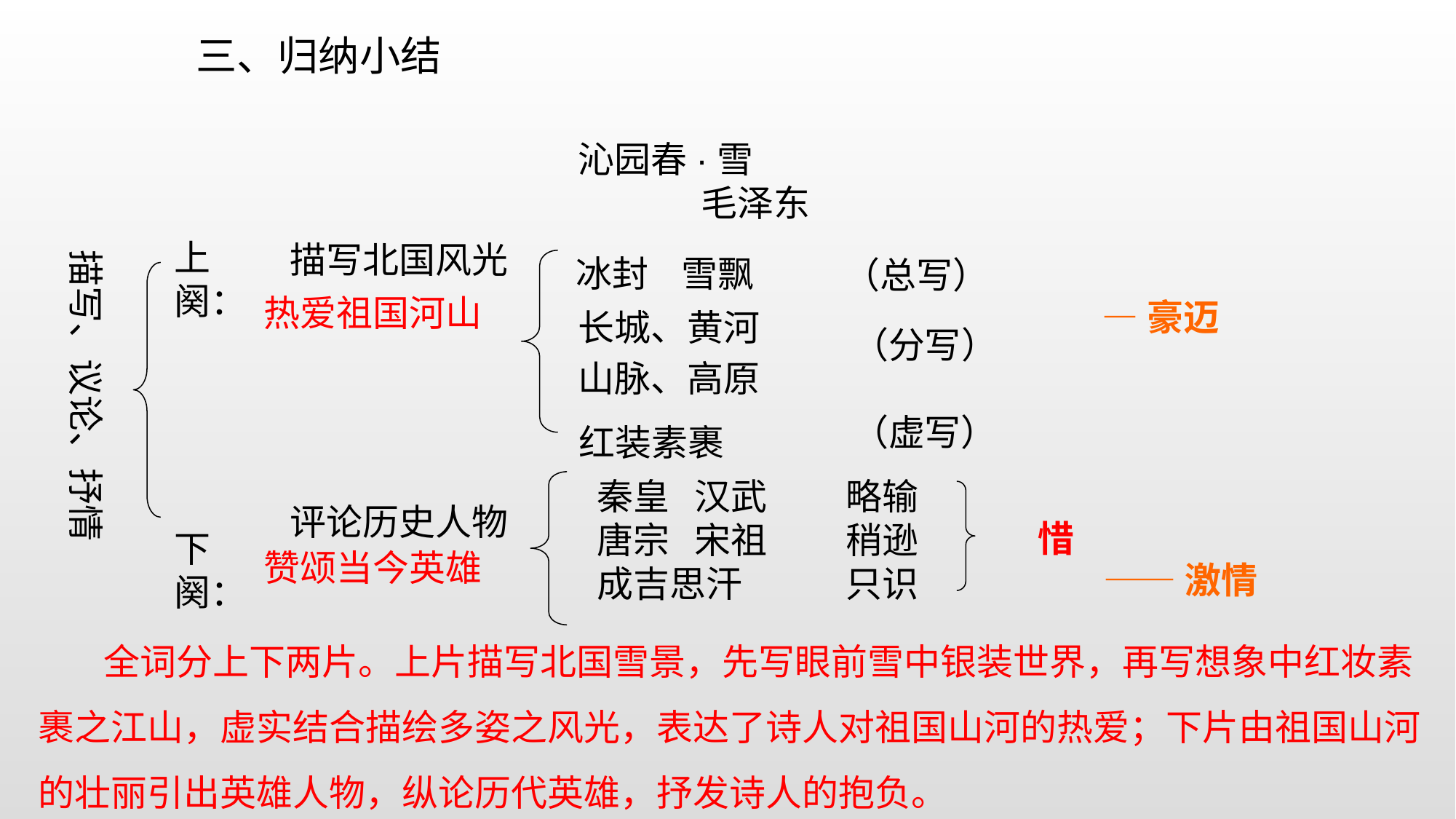

三、归纳小结

沁园春·雪
            毛泽东
上阕：

下阕：
描写北国风光

评论历史人物
描写、议论、抒情
冰封    雪飘
  （总写）

热爱祖国河山
 —豪迈
长城、黄河
山脉、高原
（分写）

（虚写）
红装素裹
略输
稍逊
只识
秦皇   汉武
唐宗   宋祖
成吉思汗

惜
赞颂当今英雄
——激情
       全词分上下两片。上片描写北国雪景，先写眼前雪中银装世界，再写想象中红妆素裹之江山，虚实结合描绘多姿之风光，表达了诗人对祖国山河的热爱；下片由祖国山河的壮丽引出英雄人物，纵论历代英雄，抒发诗人的抱负。